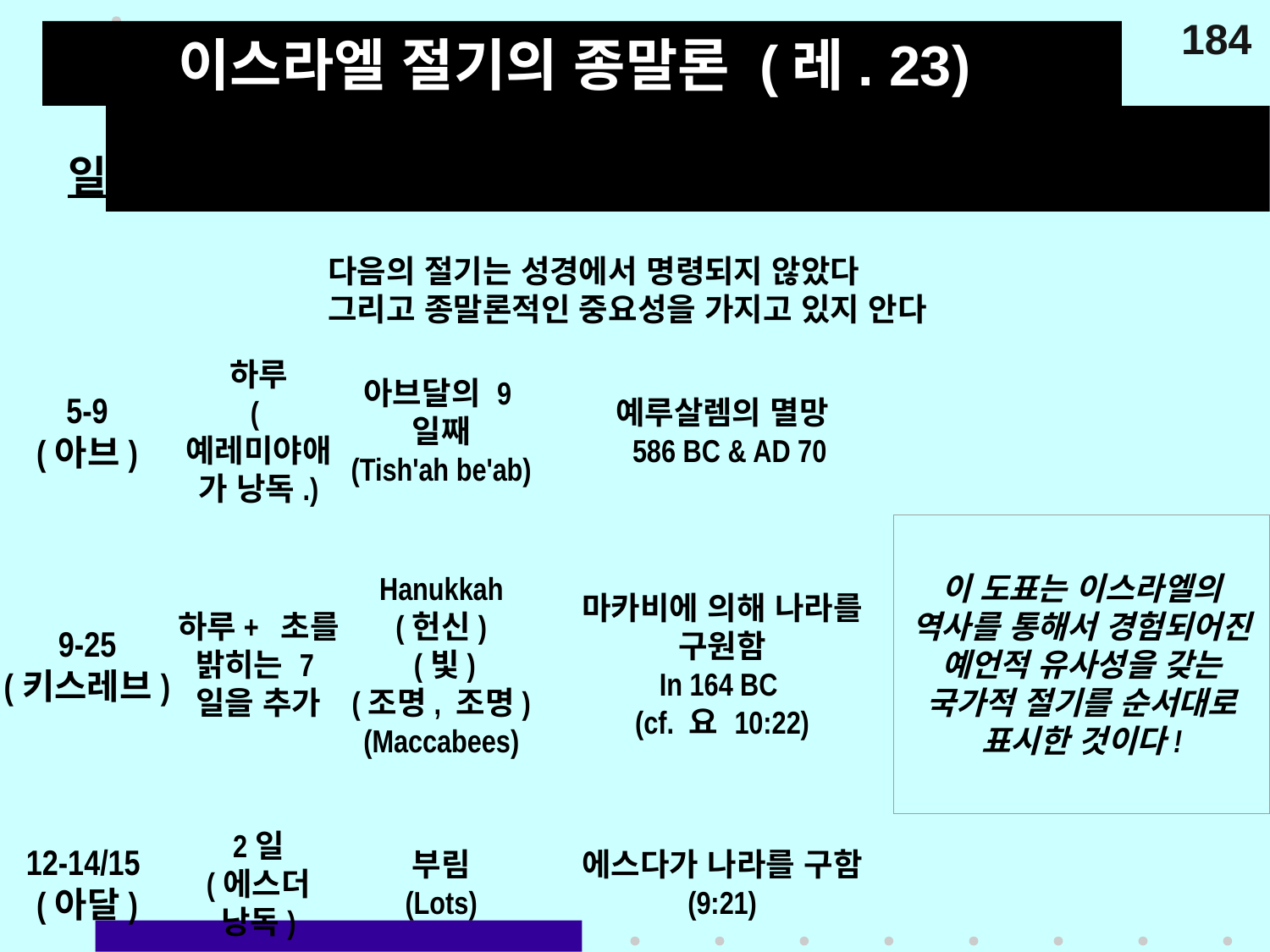

184
# 이스라엘 절기의 종말론 (레. 23)
일
기간
절기
중요성 (과거)
유형(미래)
다음의 절기는 성경에서 명령되지 않았다
그리고 종말론적인 중요성을 가지고 있지 안다
5-9
(아브)
하루
(예레미야애가 낭독.)
아브달의 9일째
(Tish'ah be'ab)
예루살렘의 멸망
  586 BC & AD 70
9-25
(키스레브)
하루+  초를 밝히는 7일을 추가
Hanukkah
(헌신)
 (빛)
(조명, 조명)
(Maccabees)
마카비에 의해 나라를 구원함
In 164 BC
(cf. 요 10:22)

이 도표는 이스라엘의 역사를 통해서 경험되어진 예언적 유사성을 갖는 국가적 절기를 순서대로 표시한 것이다!
12-14/15
(아달)
2일
(에스더 낭독)
부림
(Lots)
에스다가 나라를 구함
(9:21)